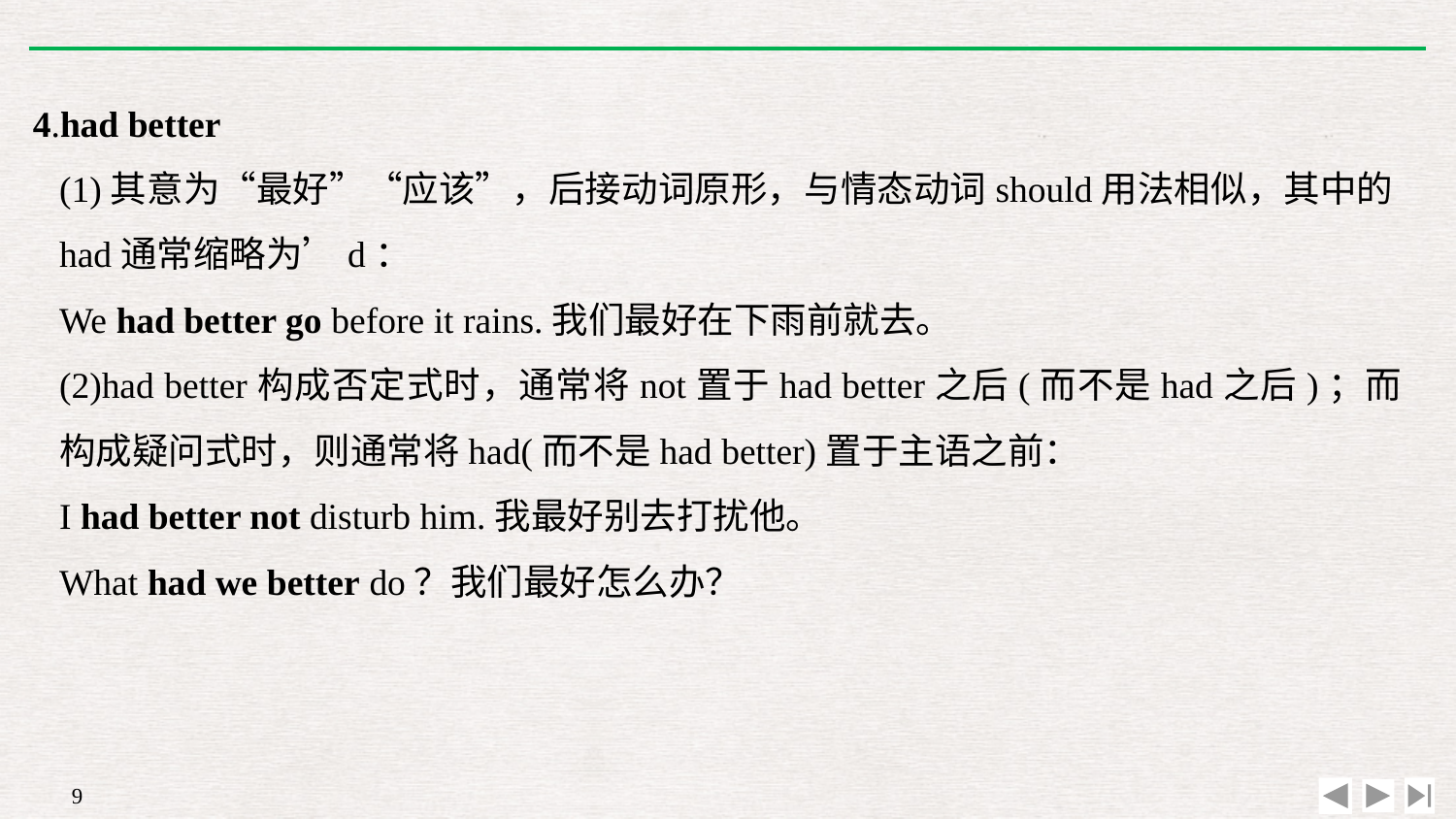

4.had better
(1)其意为“最好”“应该”，后接动词原形，与情态动词should用法相似，其中的had通常缩略为’d：
We had better go before it rains.我们最好在下雨前就去。
(2)had better构成否定式时，通常将not置于had better之后(而不是had之后)；而构成疑问式时，则通常将had(而不是had better)置于主语之前：
I had better not disturb him.我最好别去打扰他。
What had we better do？我们最好怎么办？